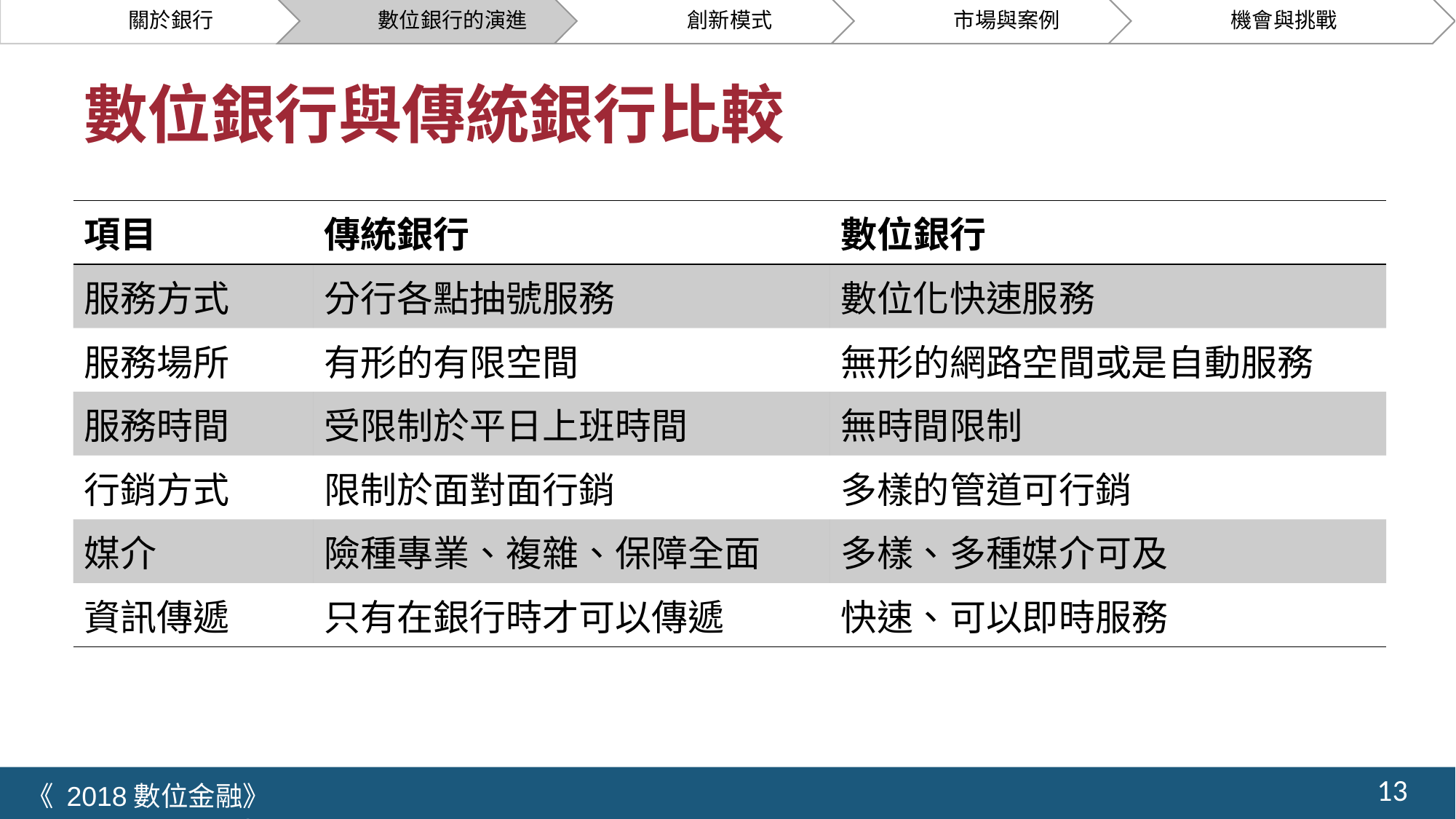

關於銀行

數位銀行的演進

創新模式

市場與案例

機會與挑戰
# 數位銀行與傳統銀行比較
| 項目 | 傳統銀行 | 數位銀行 |
| --- | --- | --- |
| 服務方式 | 分行各點抽號服務 | 數位化快速服務 |
| 服務場所 | 有形的有限空間 | 無形的網路空間或是自動服務 |
| 服務時間 | 受限制於平日上班時間 | 無時間限制 |
| 行銷方式 | 限制於面對面行銷 | 多樣的管道可行銷 |
| 媒介 | 險種專業、複雜、保障全面 | 多樣、多種媒介可及 |
| 資訊傳遞 | 只有在銀行時才可以傳遞 | 快速、可以即時服務 |
13
《 2018數位金融》                                                                                                                                             	NCTU.IIM.IEBI Lab